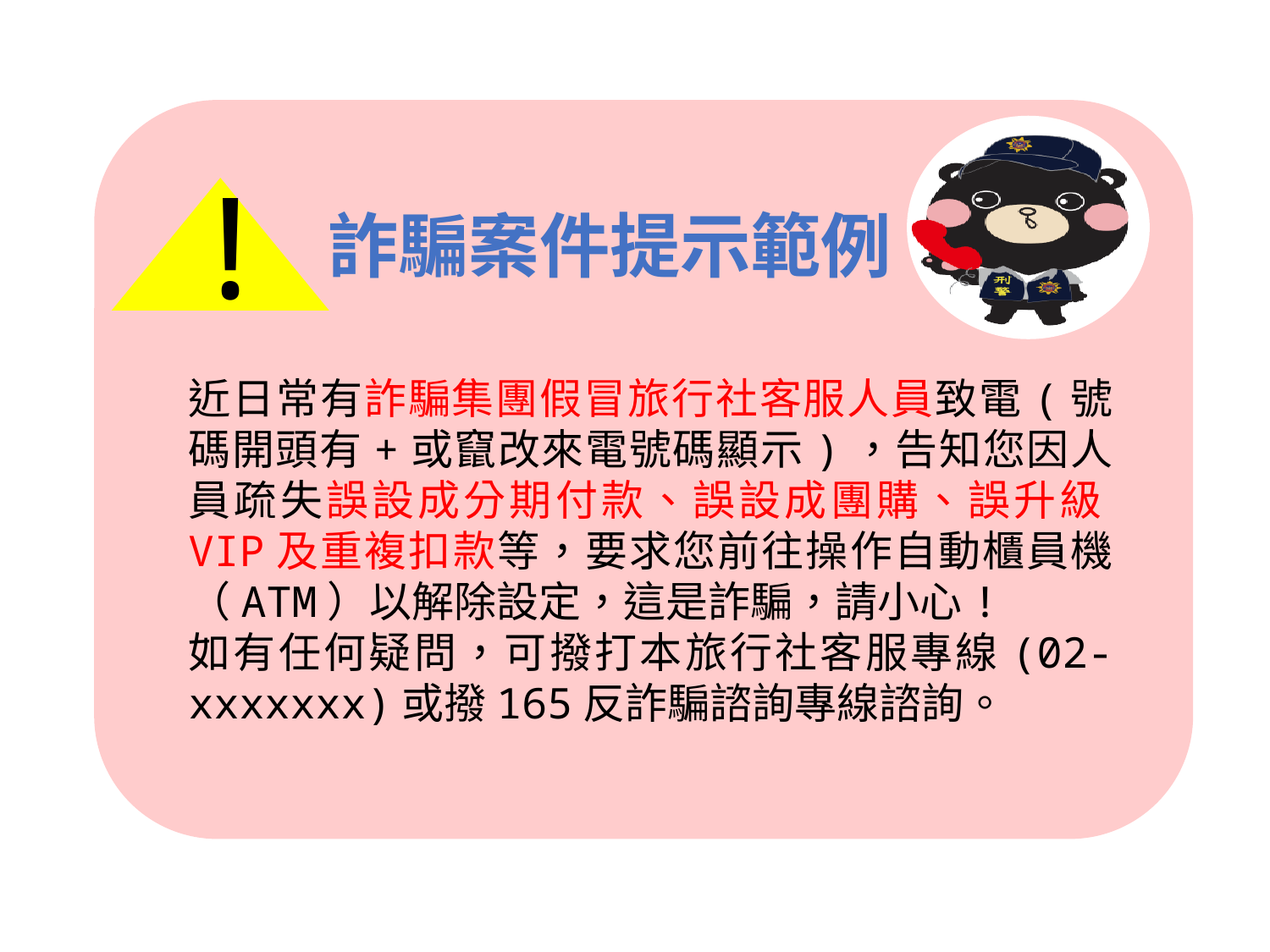

!

詐騙案件提示範例
近日常有詐騙集團假冒旅行社客服人員致電(號碼開頭有+或竄改來電號碼顯示)，告知您因人員疏失誤設成分期付款、誤設成團購、誤升級VIP及重複扣款等，要求您前往操作自動櫃員機（ATM）以解除設定，這是詐騙，請小心!
如有任何疑問，可撥打本旅行社客服專線(02-xxxxxxx)或撥165反詐騙諮詢專線諮詢。